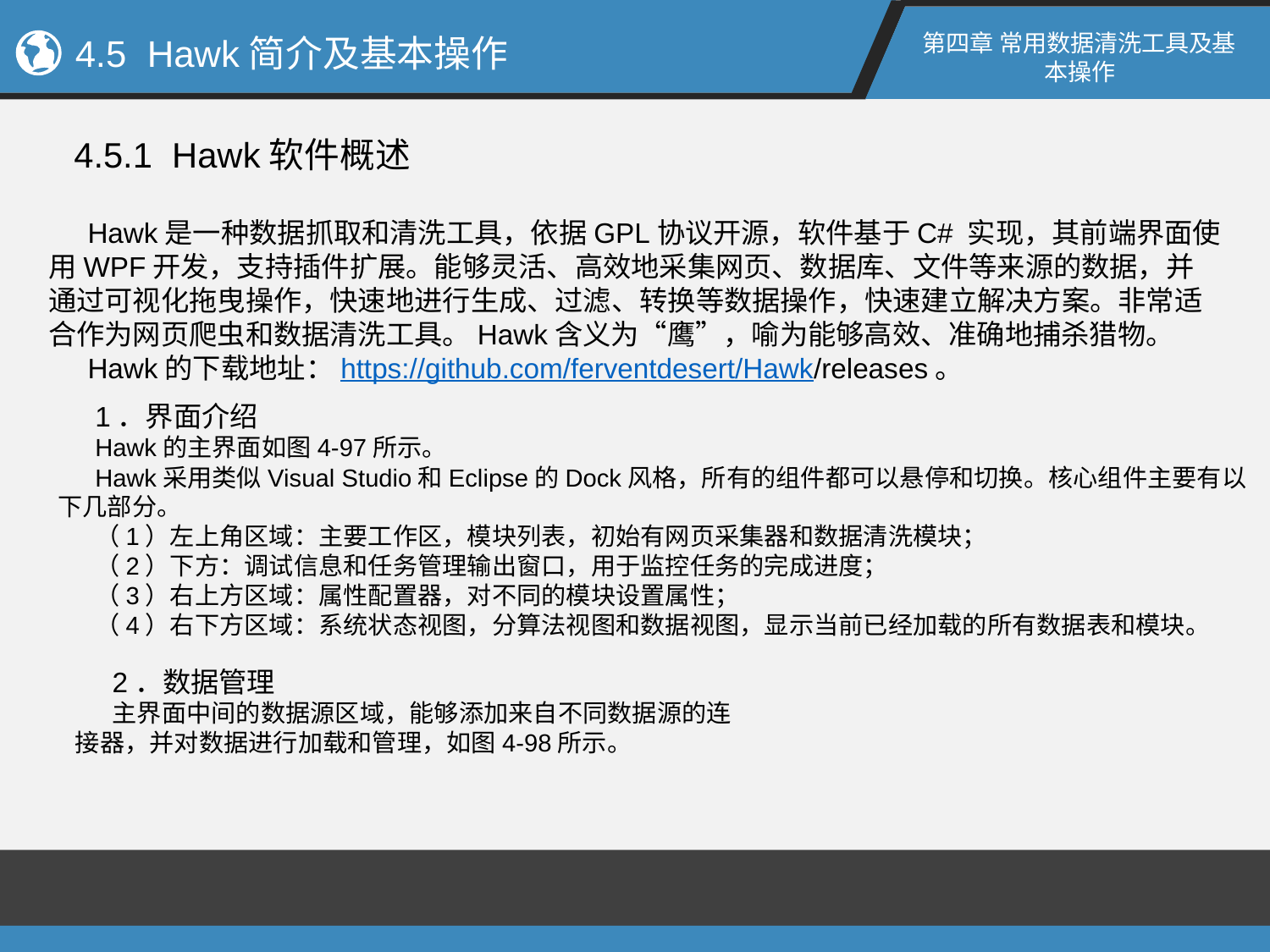

第四章 常用数据清洗工具及基本操作
4.5  Hawk简介及基本操作

4.5.1  Hawk软件概述
Hawk是一种数据抓取和清洗工具，依据GPL协议开源，软件基于C# 实现，其前端界面使用WPF开发，支持插件扩展。能够灵活、高效地采集网页、数据库、文件等来源的数据，并通过可视化拖曳操作，快速地进行生成、过滤、转换等数据操作，快速建立解决方案。非常适合作为网页爬虫和数据清洗工具。Hawk含义为“鹰”，喻为能够高效、准确地捕杀猎物。
Hawk的下载地址：https://github.com/ferventdesert/Hawk/releases。
1．界面介绍
Hawk的主界面如图4-97所示。
Hawk采用类似Visual Studio和Eclipse的Dock风格，所有的组件都可以悬停和切换。核心组件主要有以下几部分。
（1）左上角区域：主要工作区，模块列表，初始有网页采集器和数据清洗模块；
（2）下方：调试信息和任务管理输出窗口，用于监控任务的完成进度；
（3）右上方区域：属性配置器，对不同的模块设置属性；
（4）右下方区域：系统状态视图，分算法视图和数据视图，显示当前已经加载的所有数据表和模块。
2．数据管理
主界面中间的数据源区域，能够添加来自不同数据源的连接器，并对数据进行加载和管理，如图4-98所示。

60
60
60